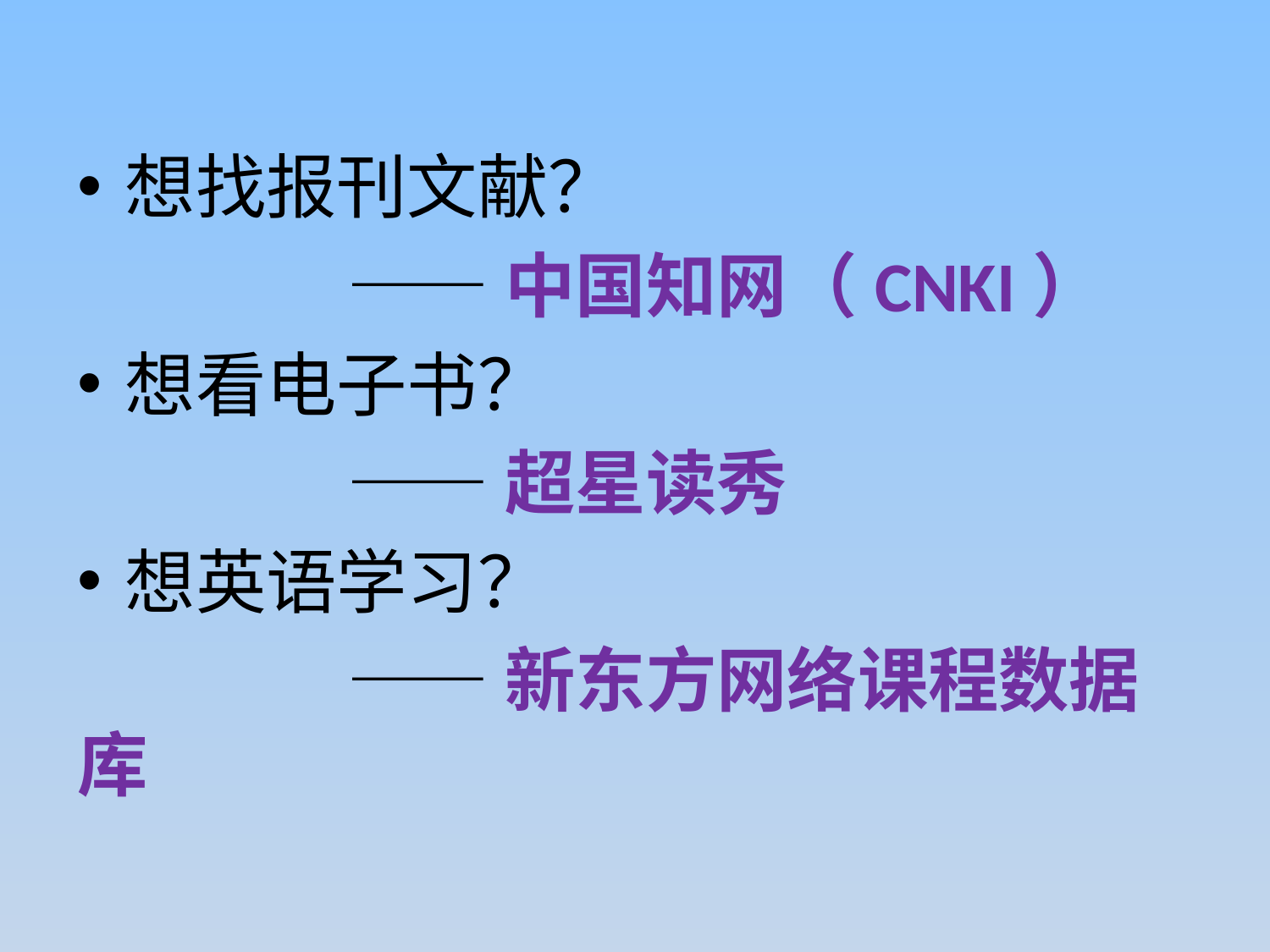

想找报刊文献？
                 ——中国知网（CNKI）
想看电子书？
                 ——超星读秀
想英语学习？
                 ——新东方网络课程数据库